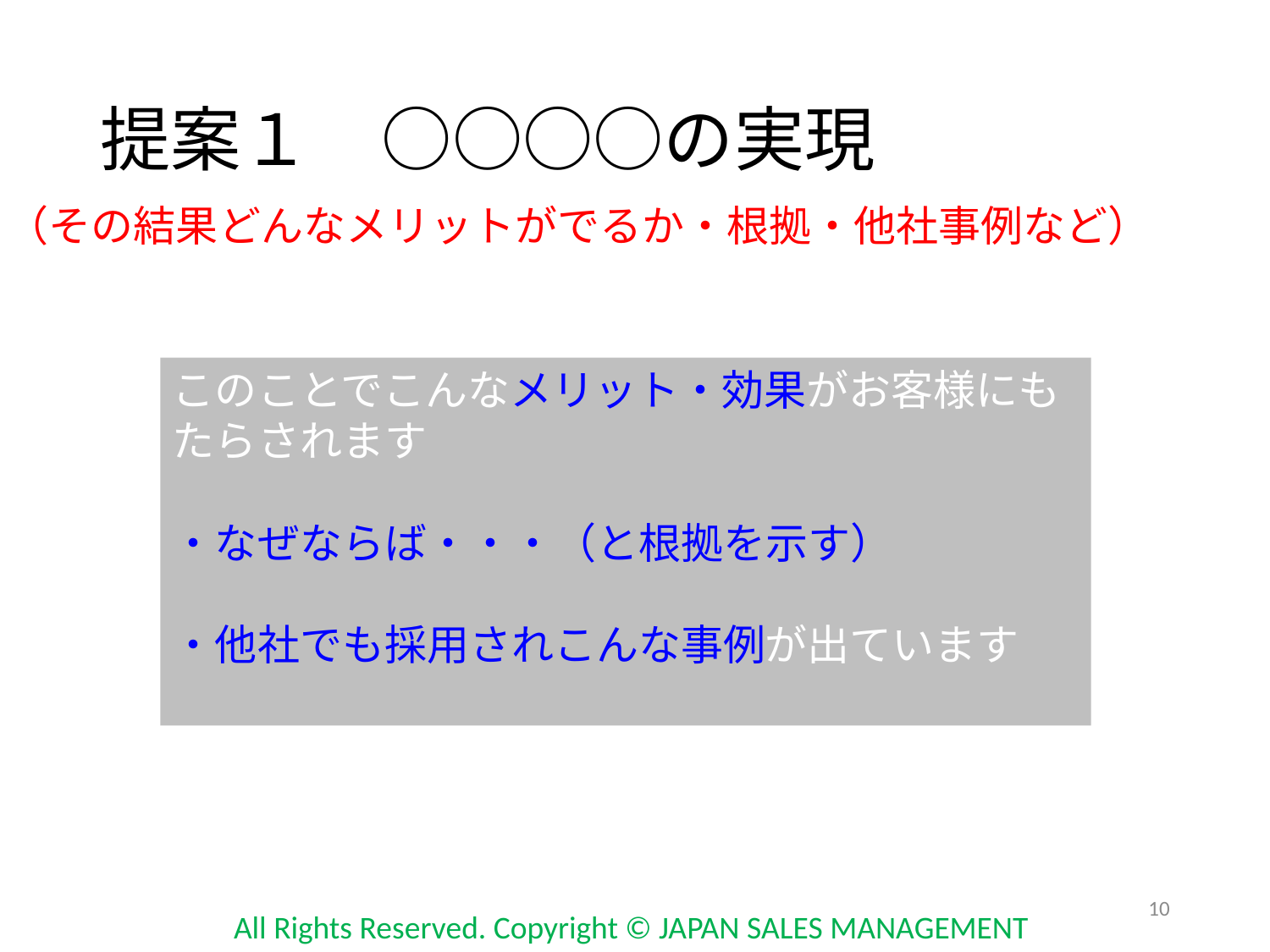

# 提案１　○○○○の実現
（その結果どんなメリットがでるか・根拠・他社事例など）
このことでこんなメリット・効果がお客様にもたらされます

・なぜならば・・・（と根拠を示す）

・他社でも採用されこんな事例が出ています

10